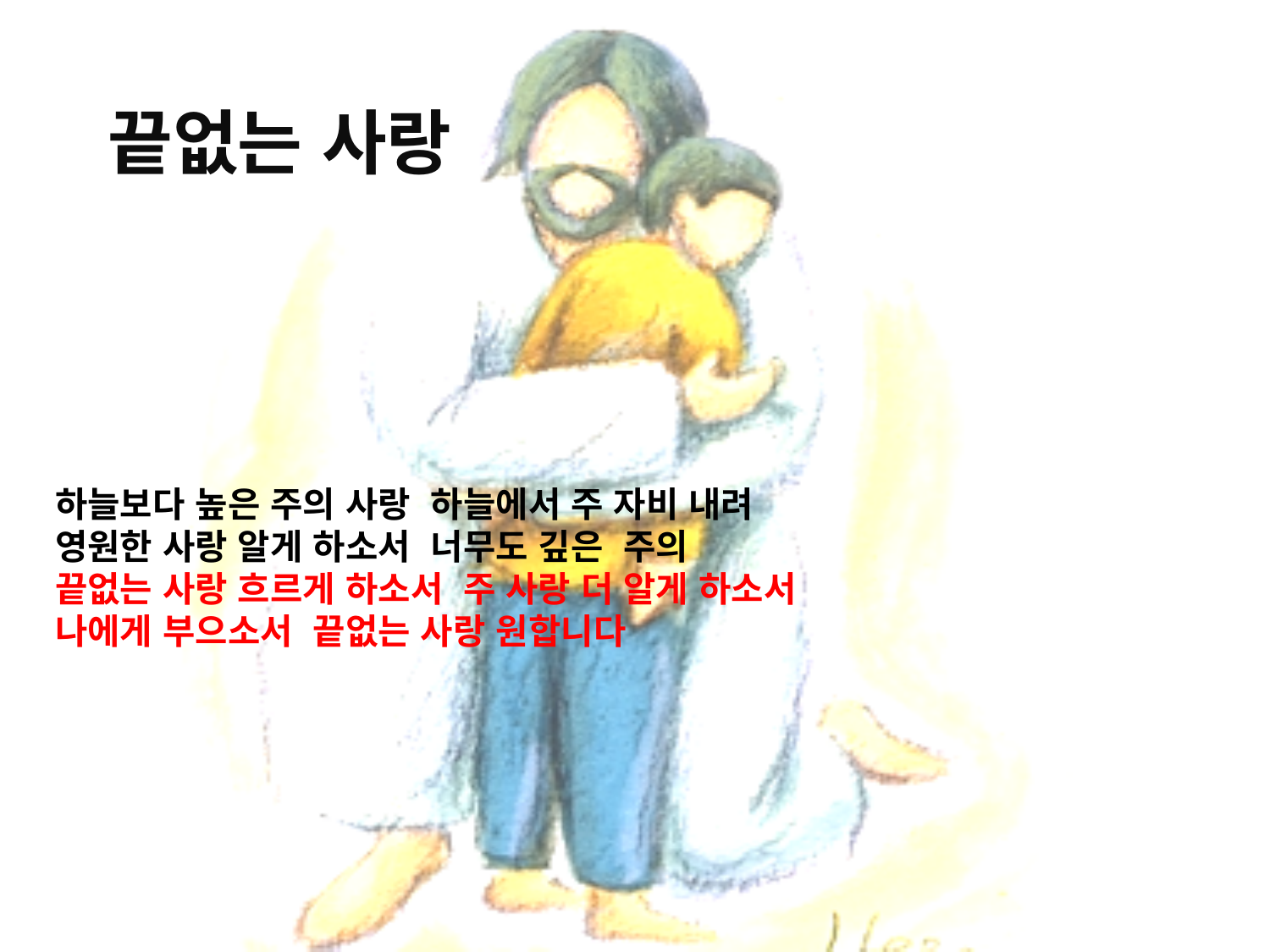

# 끝없는 사랑
하늘보다 높은 주의 사랑  하늘에서 주 자비 내려
영원한 사랑 알게 하소서  너무도 깊은  주의
끝없는 사랑 흐르게 하소서  주 사랑 더 알게 하소서
나에게 부으소서  끝없는 사랑 원합니다